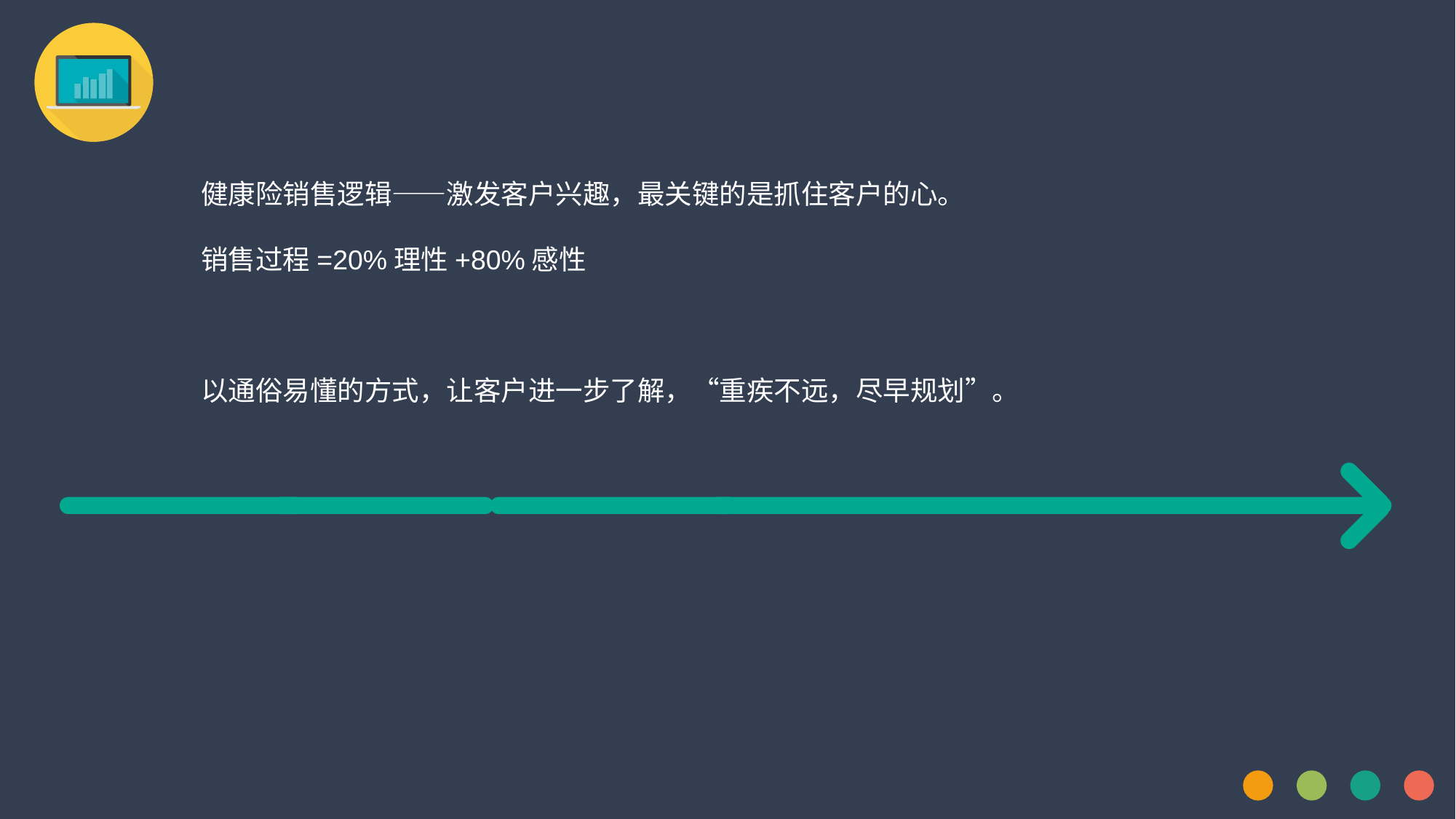

健康险销售逻辑——激发客户兴趣，最关键的是抓住客户的心。

销售过程=20%理性+80%感性

以通俗易懂的方式，让客户进一步了解，“重疾不远，尽早规划”。